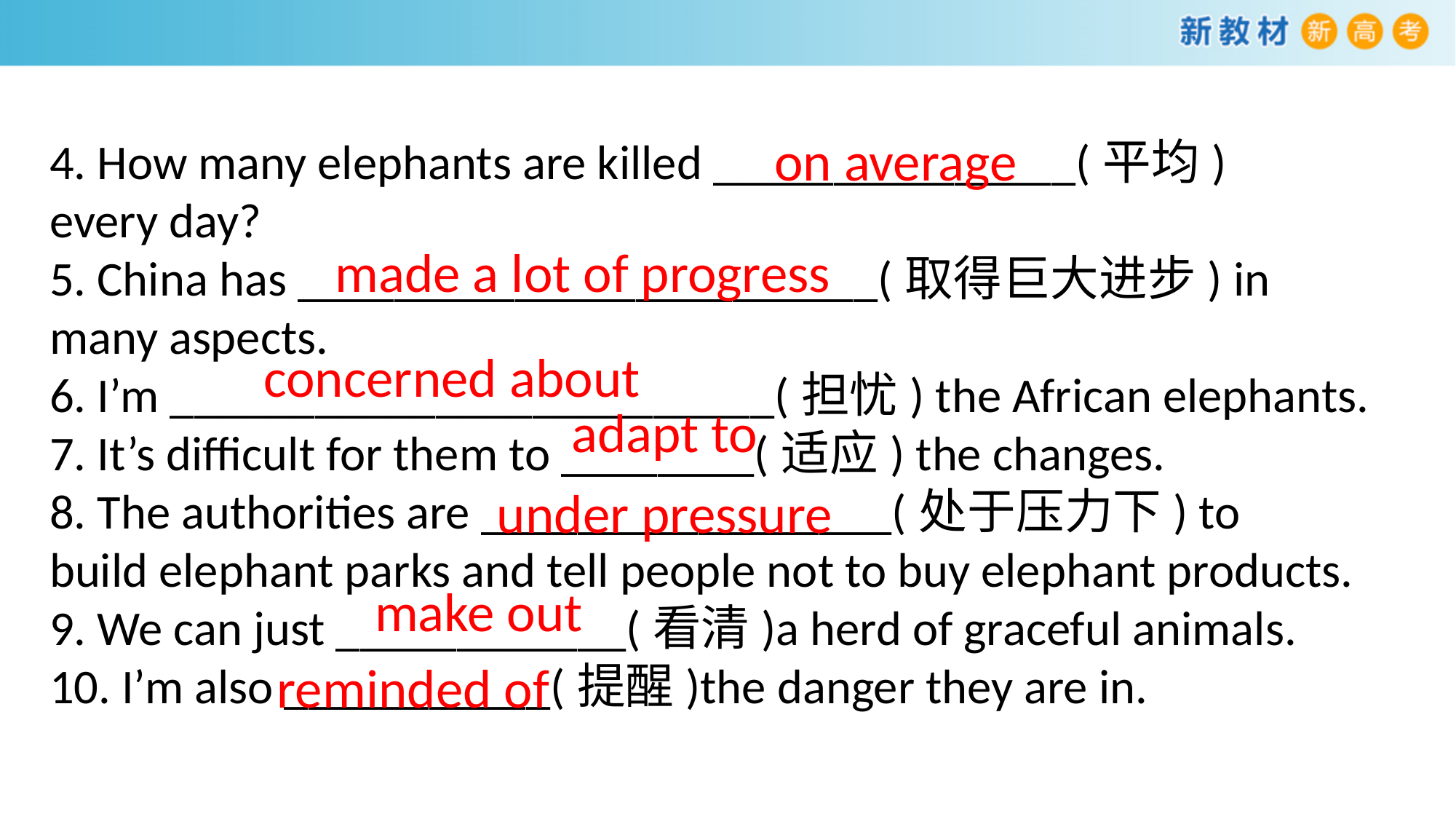

on average
4. How many elephants are killed _______________(平均)
every day?
5. China has ________________________(取得巨大进步) in
many aspects.
6. I’m _________________________(担忧) the African elephants.
7. It’s difficult for them to ________(适应) the changes.
8. The authorities are _________________(处于压力下) to
build elephant parks and tell people not to buy elephant products.
9. We can just ____________(看清)a herd of graceful animals.
10. I’m also ___________(提醒)the danger they are in.

made a lot of progress
concerned about
adapt to
under pressure
make out
reminded of